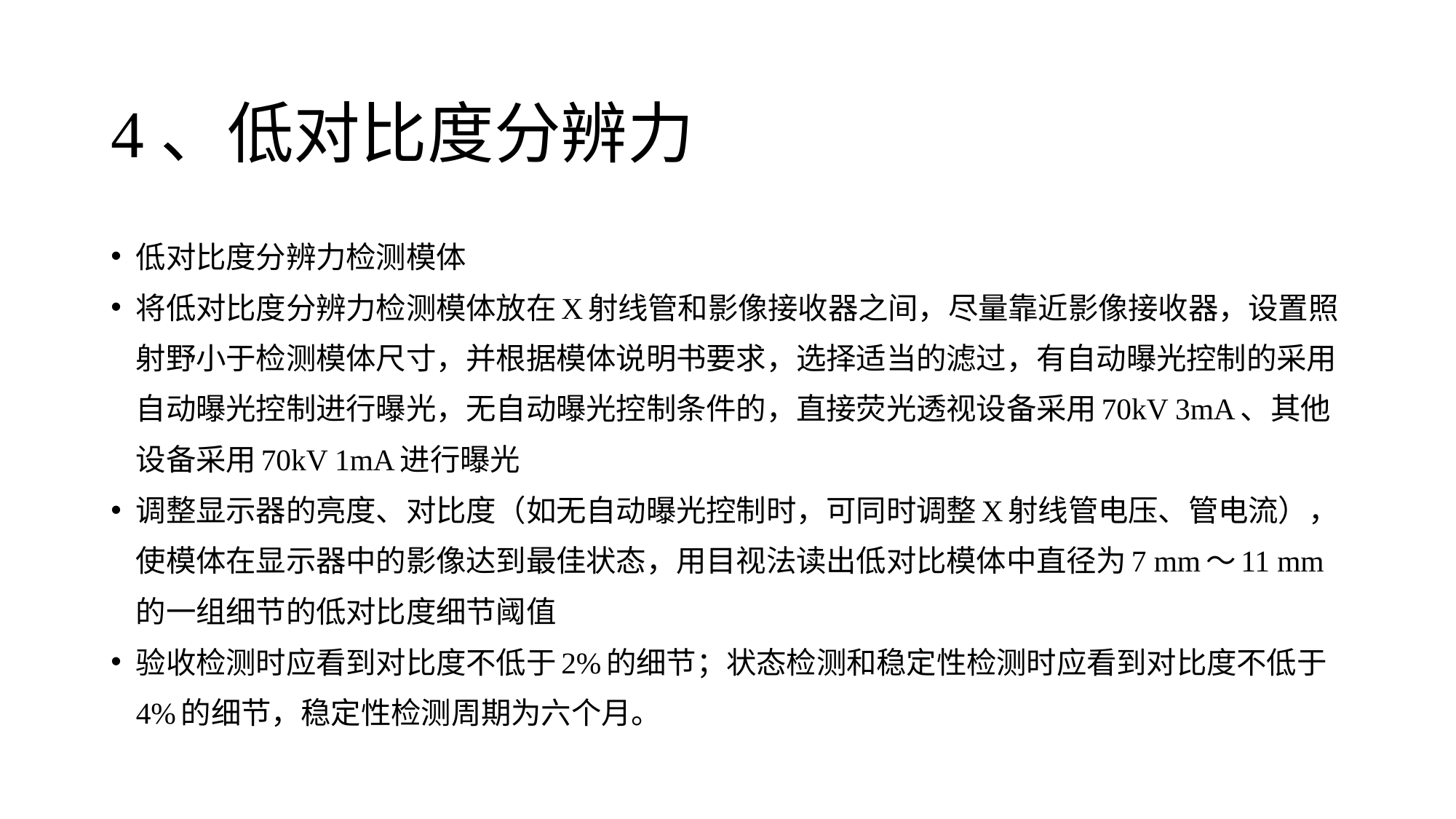

# 4、低对比度分辨力
低对比度分辨力检测模体
将低对比度分辨力检测模体放在X射线管和影像接收器之间，尽量靠近影像接收器，设置照射野小于检测模体尺寸，并根据模体说明书要求，选择适当的滤过，有自动曝光控制的采用自动曝光控制进行曝光，无自动曝光控制条件的，直接荧光透视设备采用70kV 3mA、其他设备采用70kV 1mA进行曝光
调整显示器的亮度、对比度（如无自动曝光控制时，可同时调整X射线管电压、管电流），使模体在显示器中的影像达到最佳状态，用目视法读出低对比模体中直径为7 mm～11 mm的一组细节的低对比度细节阈值
验收检测时应看到对比度不低于2%的细节；状态检测和稳定性检测时应看到对比度不低于4%的细节，稳定性检测周期为六个月。